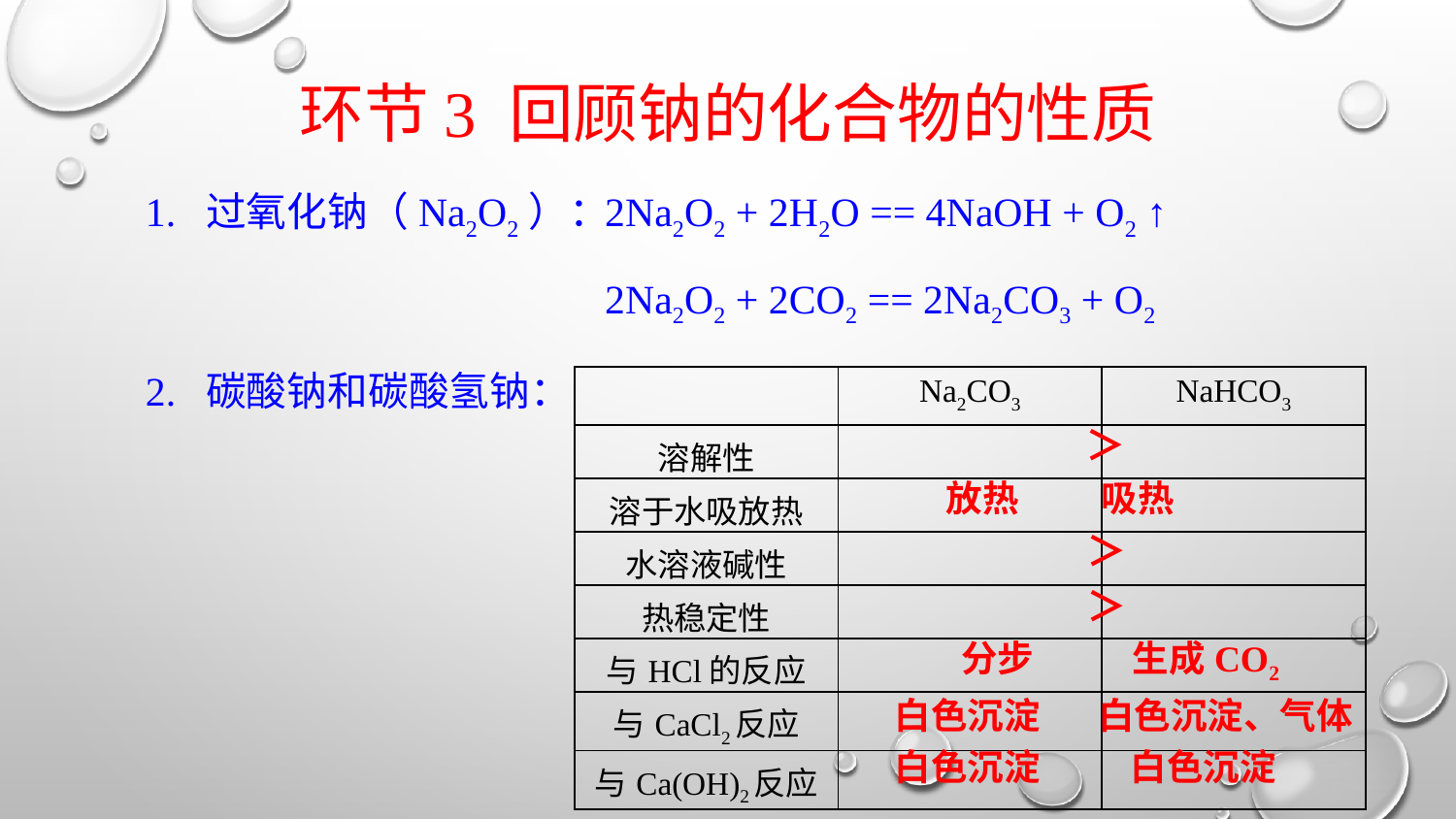

环节3 回顾钠的化合物的性质
1.  过氧化钠（Na2O2）：
2Na2O2 + 2H2O == 4NaOH + O2 ↑
2Na2O2 + 2CO2 == 2Na2CO3 + O2
2.  碳酸钠和碳酸氢钠：
|  | Na2CO3 | NaHCO3 |
| --- | --- | --- |
| 溶解性 |  |  |
| 溶于水吸放热 |  |  |
| 水溶液碱性 |  |  |
| 热稳定性 |  |  |
| 与HCl的反应 |  |  |
| 与CaCl2反应 |  |  |
| 与Ca(OH)2反应 |  |  |
＞
放热          吸热
＞
＞
分步            生成CO2
白色沉淀       白色沉淀、气体
白色沉淀           白色沉淀